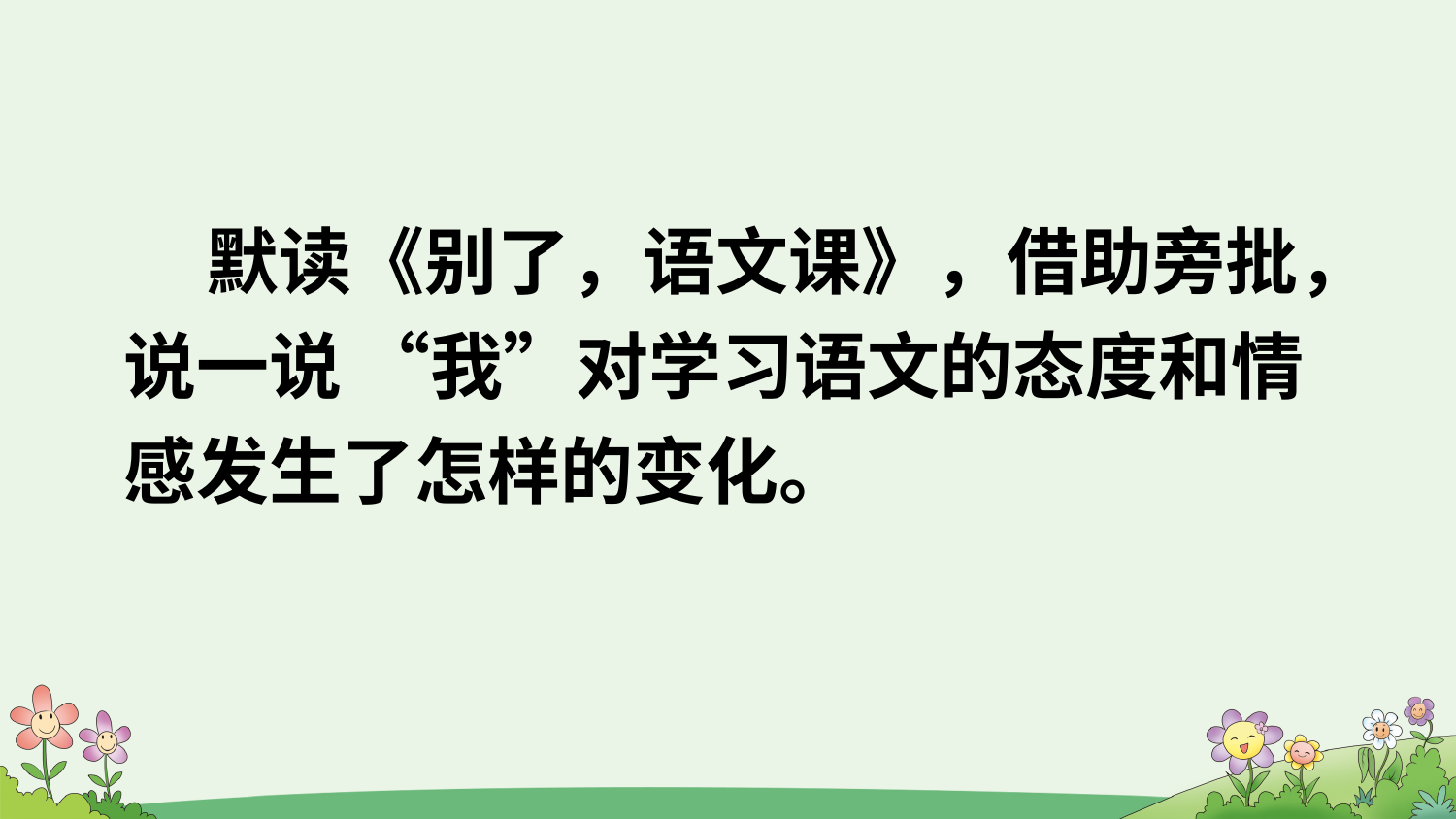

默读《别了，语文课》，借助旁批，说一说 “我”对学习语文的态度和情感发生了怎样的变化。